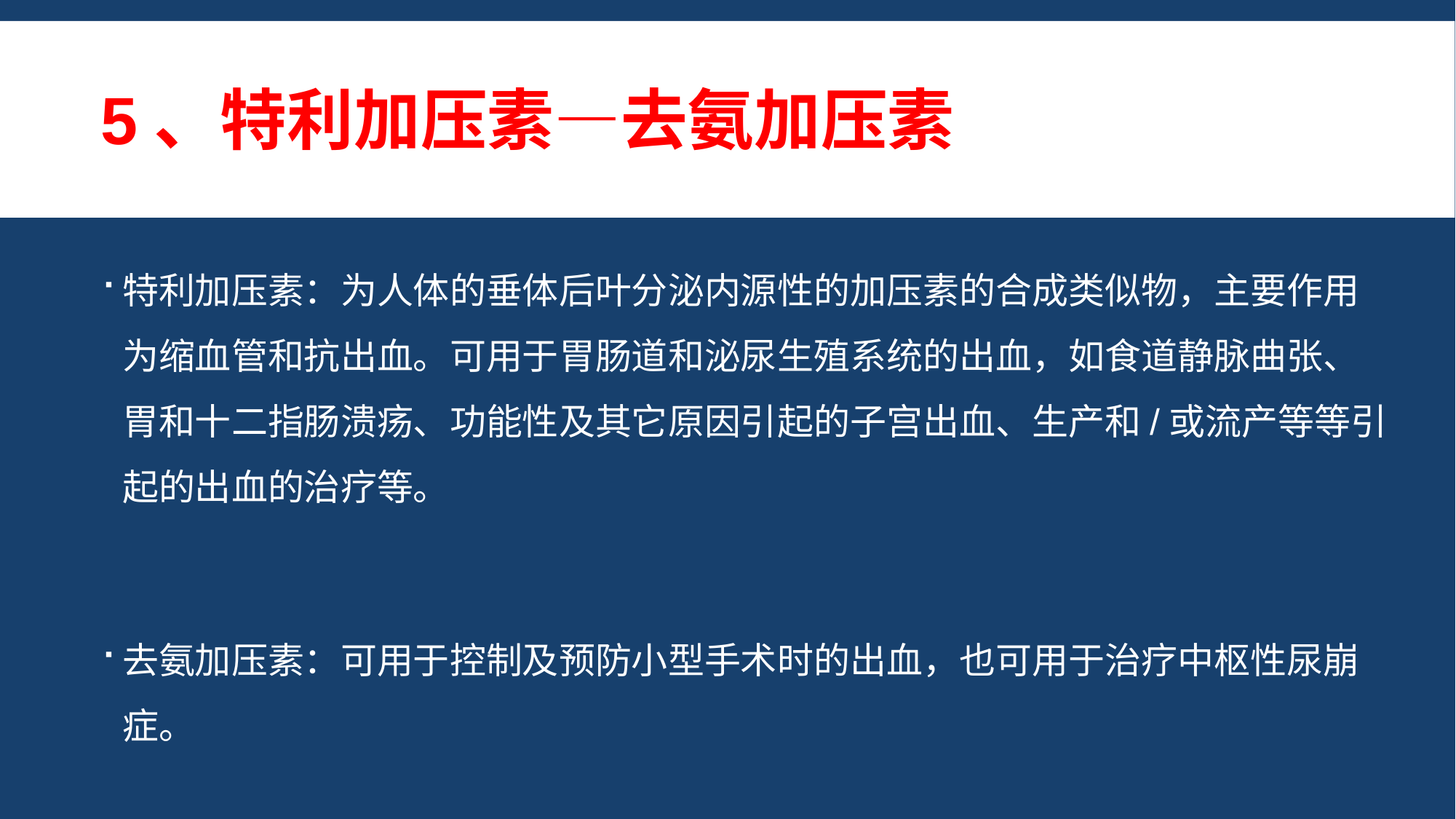

# 5、特利加压素—去氨加压素
特利加压素：为人体的垂体后叶分泌内源性的加压素的合成类似物，主要作用为缩血管和抗出血。可用于胃肠道和泌尿生殖系统的出血，如食道静脉曲张、胃和十二指肠溃疡、功能性及其它原因引起的子宫出血、生产和/或流产等等引起的出血的治疗等。

去氨加压素：可用于控制及预防小型手术时的出血，也可用于治疗中枢性尿崩症。